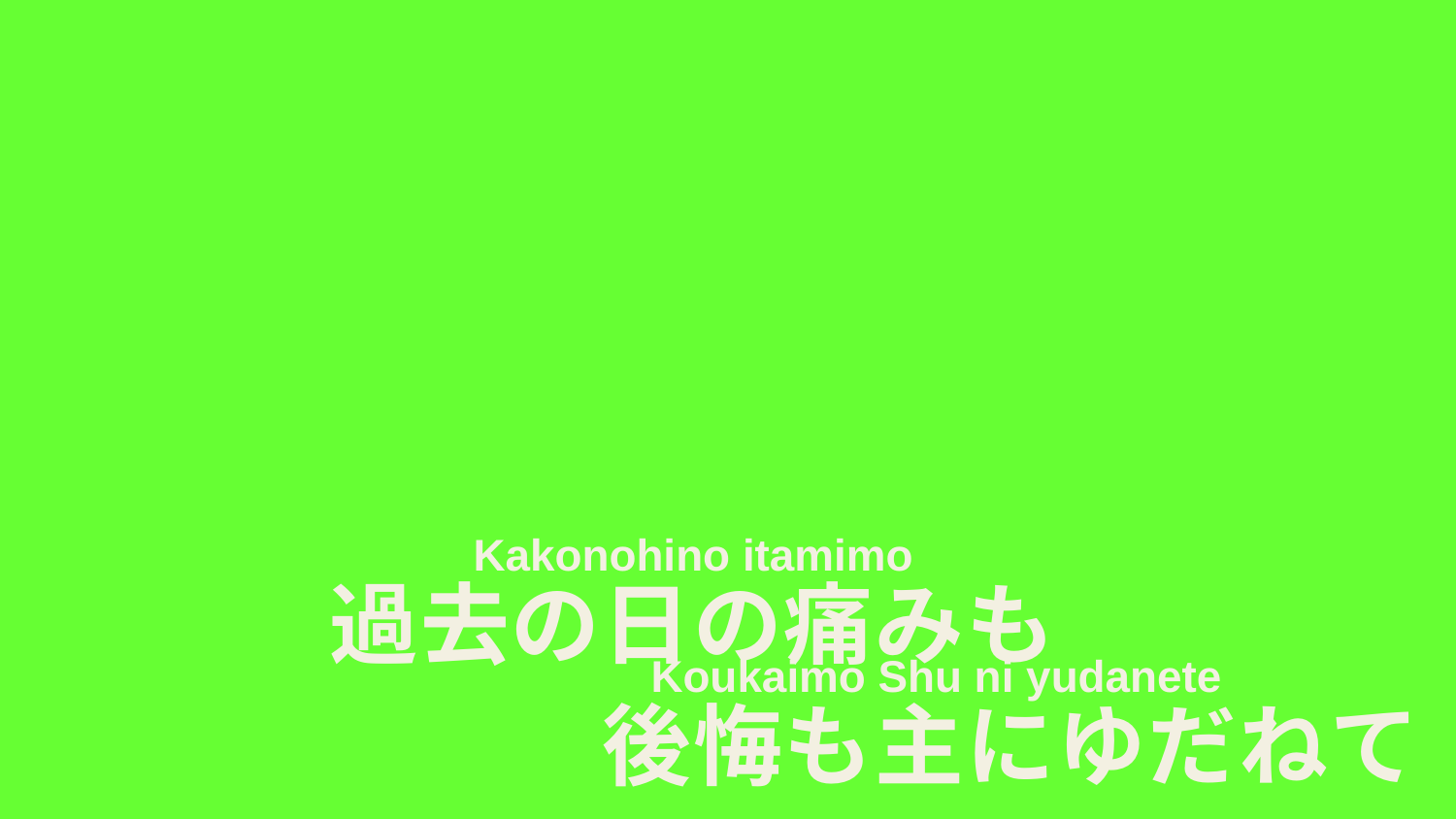

Kakonohino itamimo

　　　　　　　Koukaimo Shu ni yudanete
過去の日の痛みも
　　　後悔も主にゆだねて